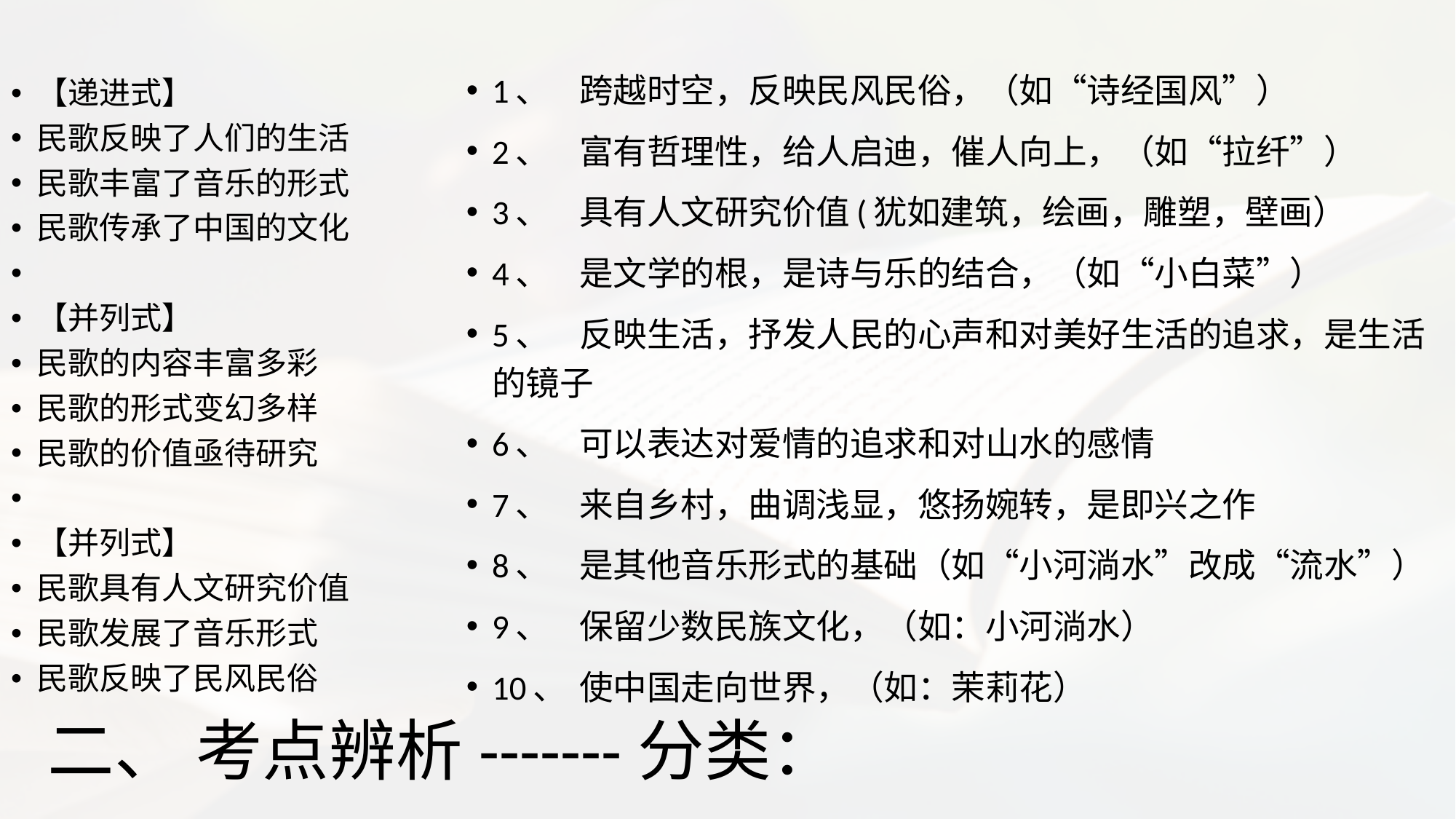

1、	跨越时空，反映民风民俗，（如“诗经国风”）
2、	富有哲理性，给人启迪，催人向上，（如“拉纤”）
3、	具有人文研究价值(犹如建筑，绘画，雕塑，壁画）
4、	是文学的根，是诗与乐的结合，（如“小白菜”）
5、	反映生活，抒发人民的心声和对美好生活的追求，是生活的镜子
6、	可以表达对爱情的追求和对山水的感情
7、	来自乡村，曲调浅显，悠扬婉转，是即兴之作
8、	是其他音乐形式的基础（如“小河淌水”改成“流水”）
9、	保留少数民族文化，（如：小河淌水）
10、	使中国走向世界，（如：茉莉花）

【递进式】
民歌反映了人们的生活
民歌丰富了音乐的形式
民歌传承了中国的文化

【并列式】
民歌的内容丰富多彩
民歌的形式变幻多样
民歌的价值亟待研究

【并列式】
民歌具有人文研究价值
民歌发展了音乐形式
民歌反映了民风民俗
# 二、 考点辨析-------分类：